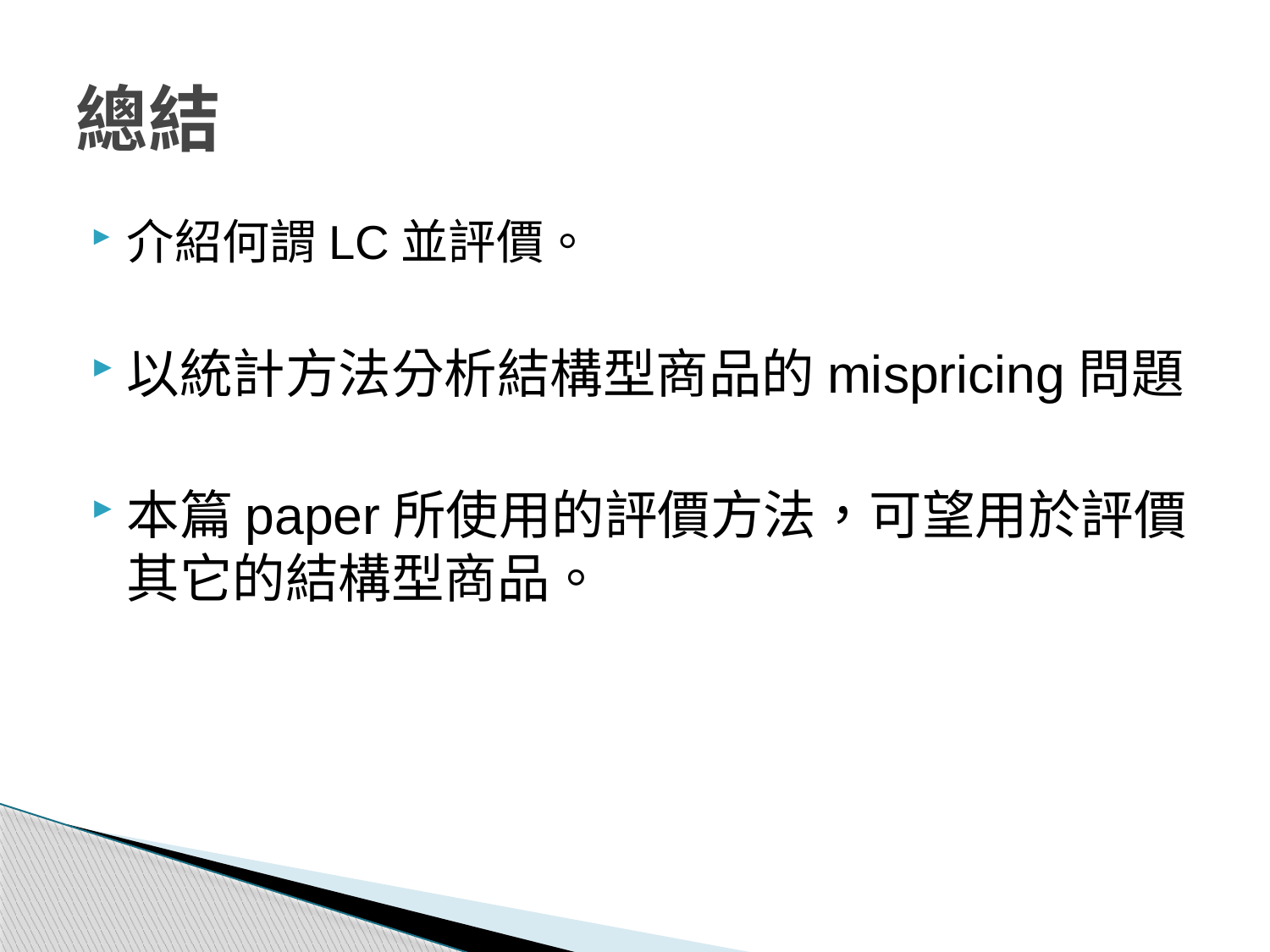

# 總結
介紹何謂LC並評價。

以統計方法分析結構型商品的mispricing問題

本篇paper所使用的評價方法，可望用於評價其它的結構型商品。